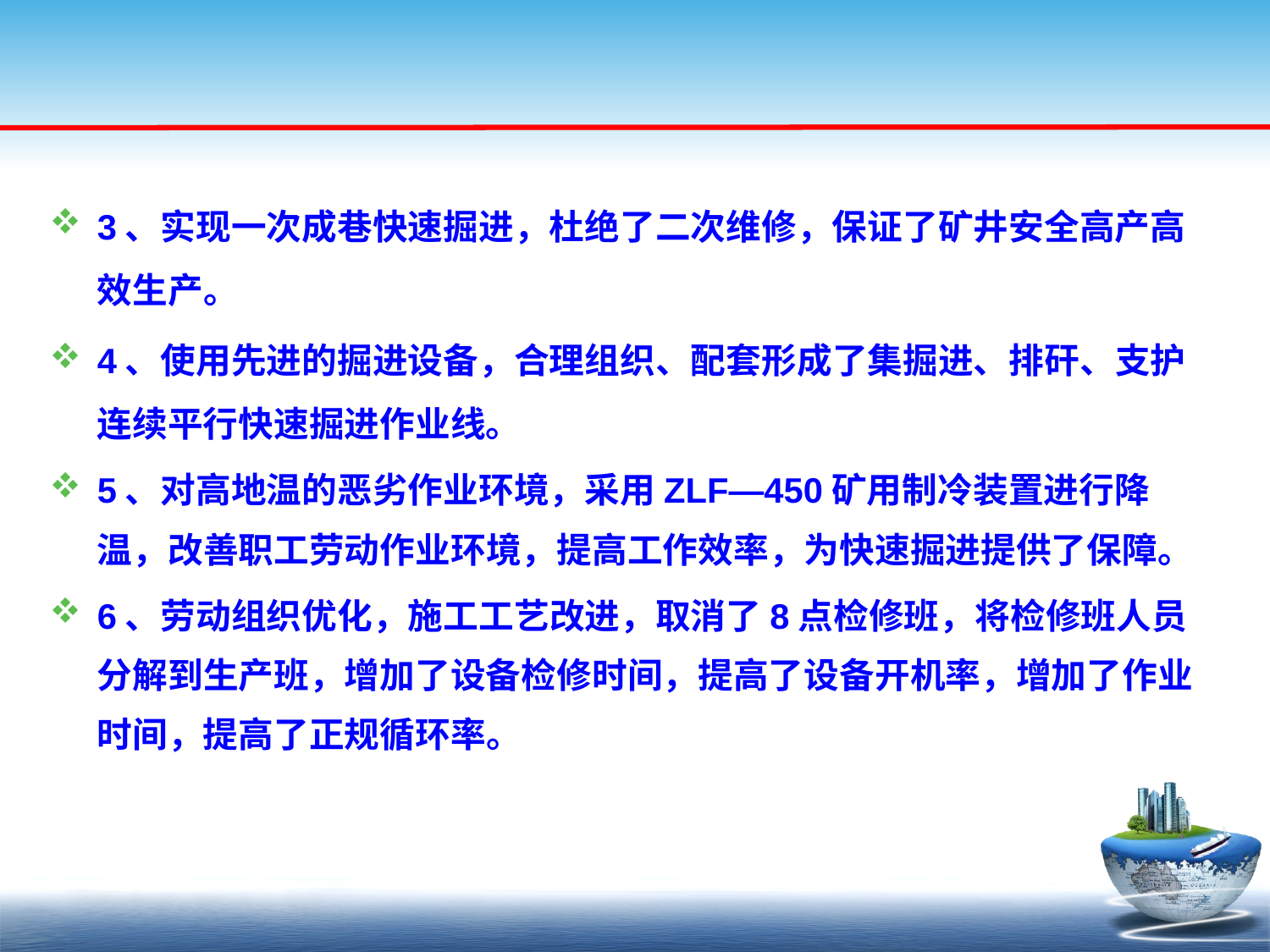

3、实现一次成巷快速掘进，杜绝了二次维修，保证了矿井安全高产高效生产。
4、使用先进的掘进设备，合理组织、配套形成了集掘进、排矸、支护连续平行快速掘进作业线。
5、对高地温的恶劣作业环境，采用ZLF—450矿用制冷装置进行降温，改善职工劳动作业环境，提高工作效率，为快速掘进提供了保障。
6、劳动组织优化，施工工艺改进，取消了8点检修班，将检修班人员分解到生产班，增加了设备检修时间，提高了设备开机率，增加了作业时间，提高了正规循环率。